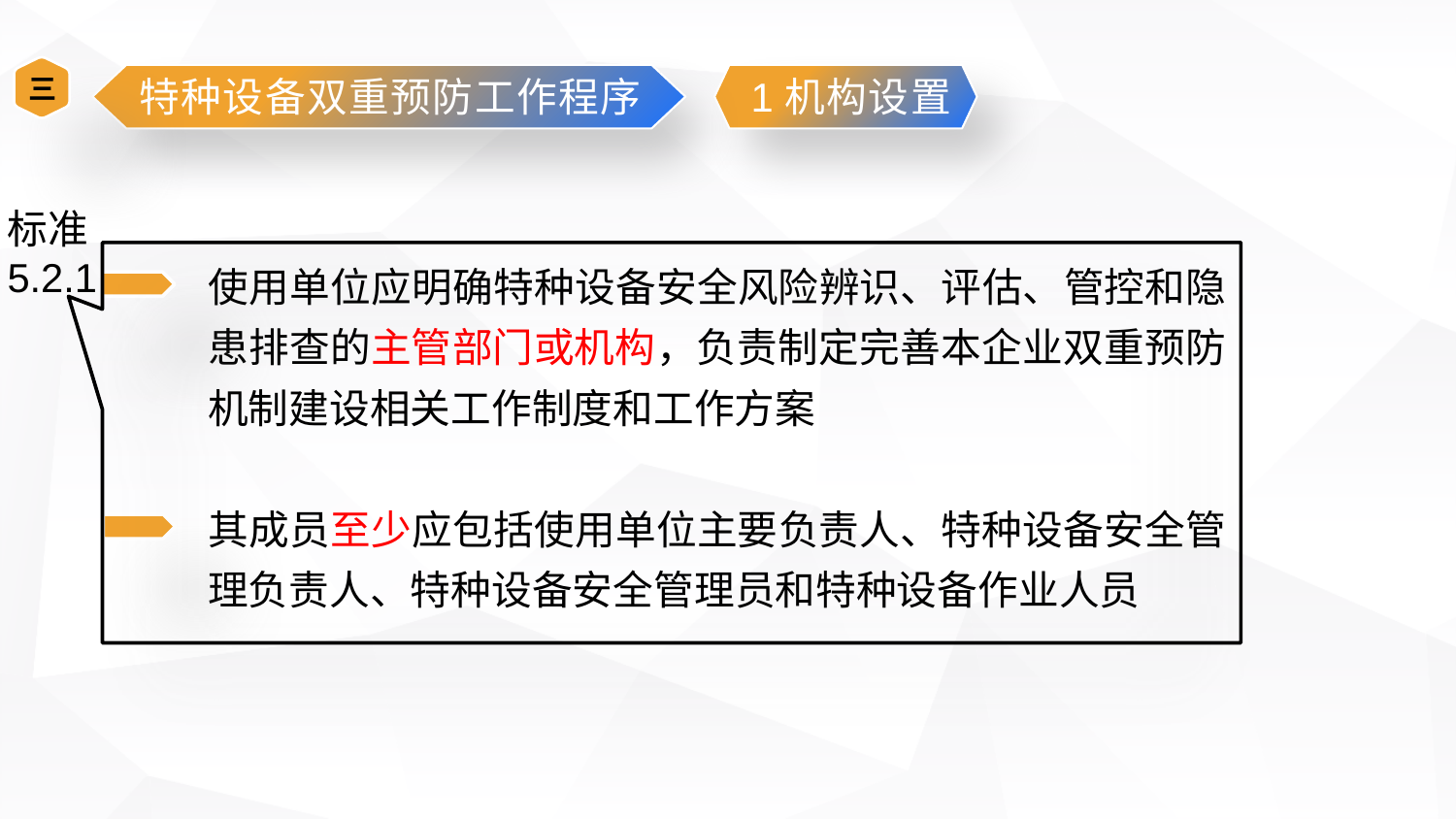

三

特种设备双重预防工作程序

1机构设置
标准5.2.1
使用单位应明确特种设备安全风险辨识、评估、管控和隐患排查的主管部门或机构，负责制定完善本企业双重预防机制建设相关工作制度和工作方案

其成员至少应包括使用单位主要负责人、特种设备安全管理负责人、特种设备安全管理员和特种设备作业人员

33